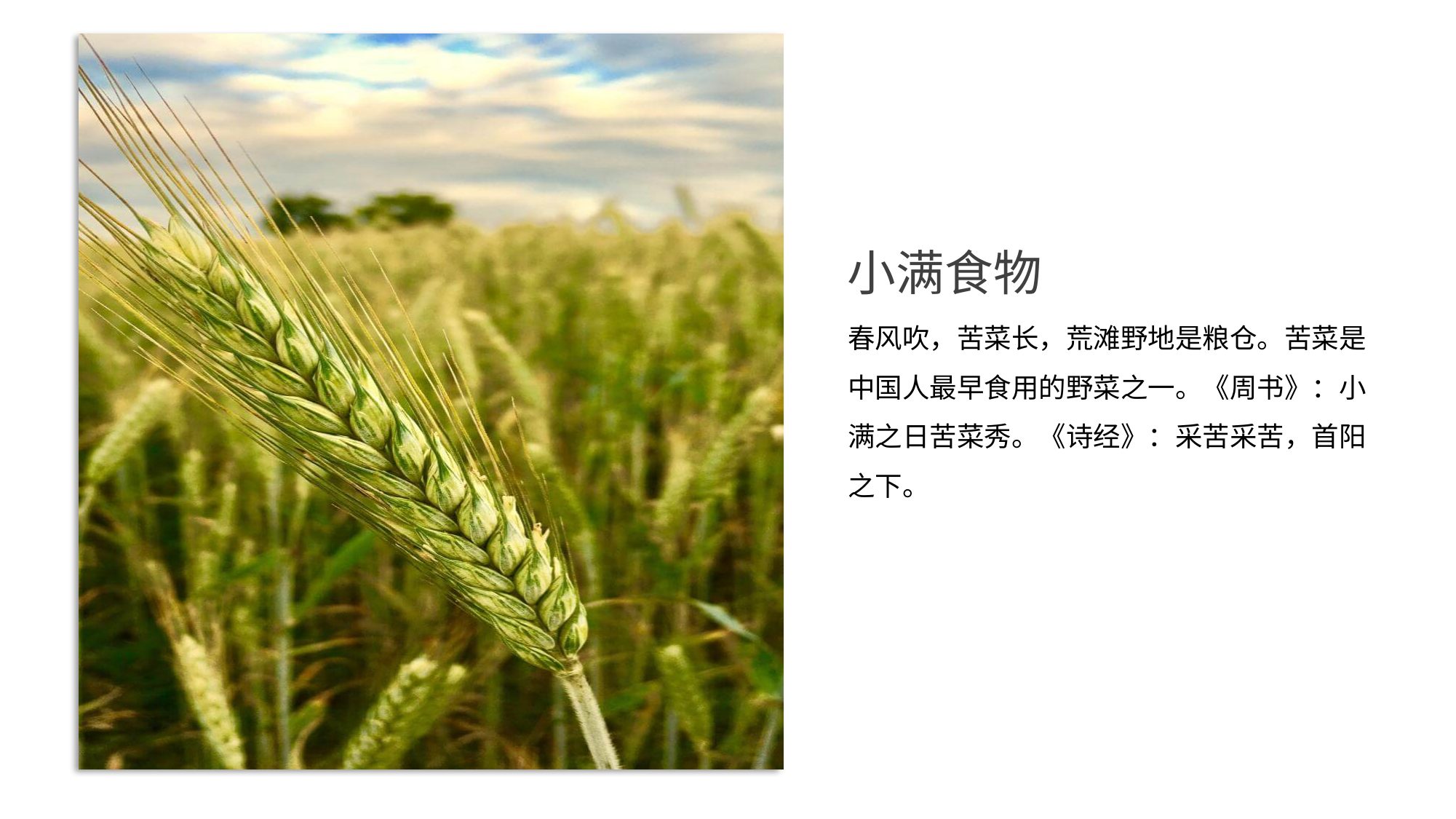

小满食物
春风吹，苦菜长，荒滩野地是粮仓。苦菜是中国人最早食用的野菜之一。《周书》：小满之日苦菜秀。《诗经》：采苦采苦，首阳之下。